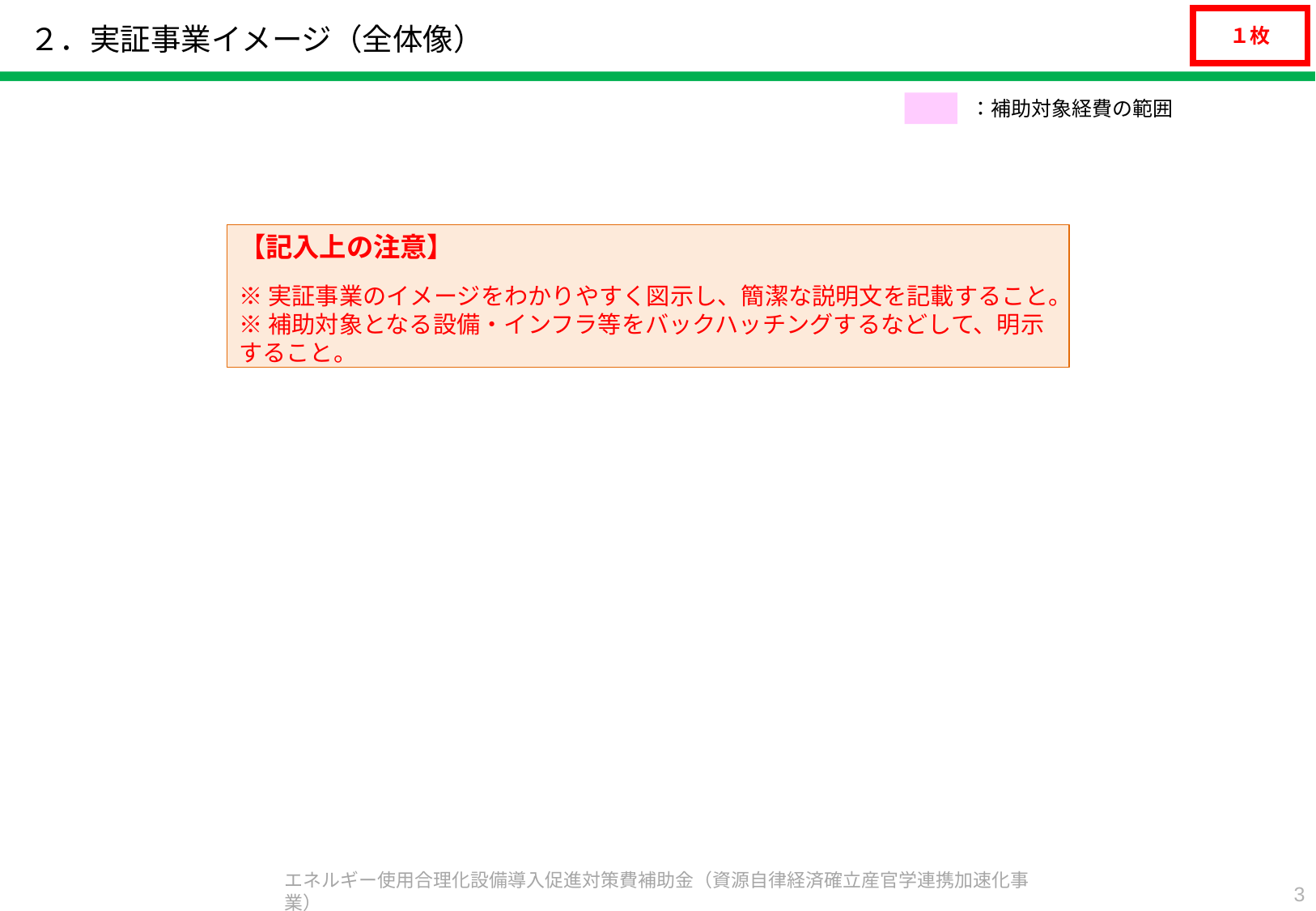

１枚
# ２．実証事業イメージ（全体像）
：補助対象経費の範囲

【記入上の注意】

※実証事業のイメージをわかりやすく図示し、簡潔な説明文を記載すること。
※補助対象となる設備・インフラ等をバックハッチングするなどして、明示すること。
エネルギー使用合理化設備導入促進対策費補助金（資源自律経済確立産官学連携加速化事業）
3